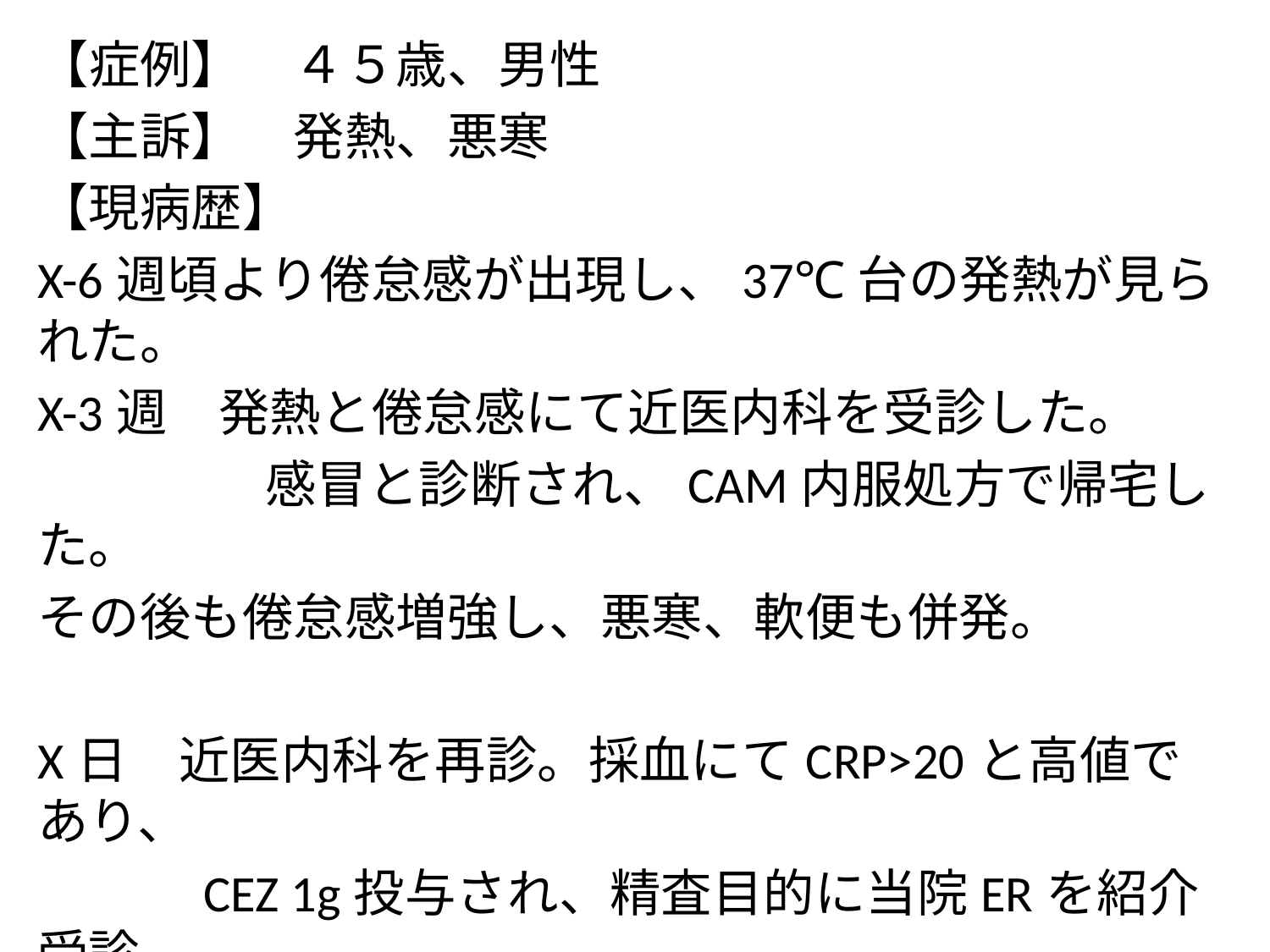

【症例】　４５歳、男性
【主訴】　発熱、悪寒
【現病歴】
X-6週頃より倦怠感が出現し、37℃台の発熱が見られた。
X-3週　発熱と倦怠感にて近医内科を受診した。
　　　　  感冒と診断され、CAM内服処方で帰宅した。
その後も倦怠感増強し、悪寒、軟便も併発。

X日　近医内科を再診。採血にてCRP>20と高値であり、
　　　CEZ 1g投与され、精査目的に当院ERを紹介受診
　　　した。